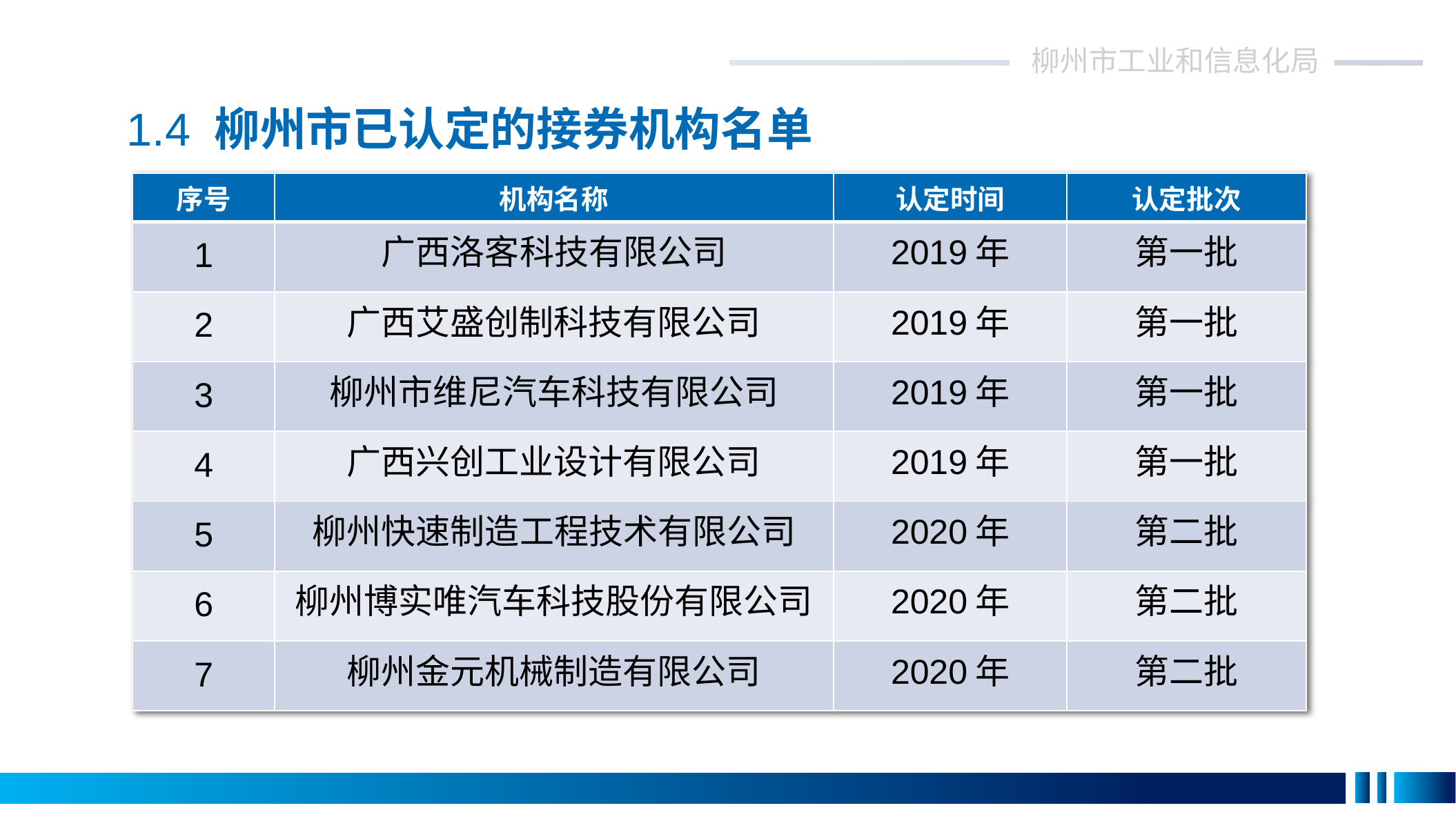

柳州市工业和信息化局

柳州市工业和信息化局
政策依据

The policy basis
基 1.4 柳州市已认定的接券机构名单
| 序号 | 机构名称 | 认定时间 | 认定批次 |
| --- | --- | --- | --- |
| 1 | 广西洛客科技有限公司 | 2019年 | 第一批 |
| 2 | 广西艾盛创制科技有限公司 | 2019年 | 第一批 |
| 3 | 柳州市维尼汽车科技有限公司 | 2019年 | 第一批 |
| 4 | 广西兴创工业设计有限公司 | 2019年 | 第一批 |
| 5 | 柳州快速制造工程技术有限公司 | 2020年 | 第二批 |
| 6 | 柳州博实唯汽车科技股份有限公司 | 2020年 | 第二批 |
| 7 | 柳州金元机械制造有限公司 | 2020年 | 第二批 |